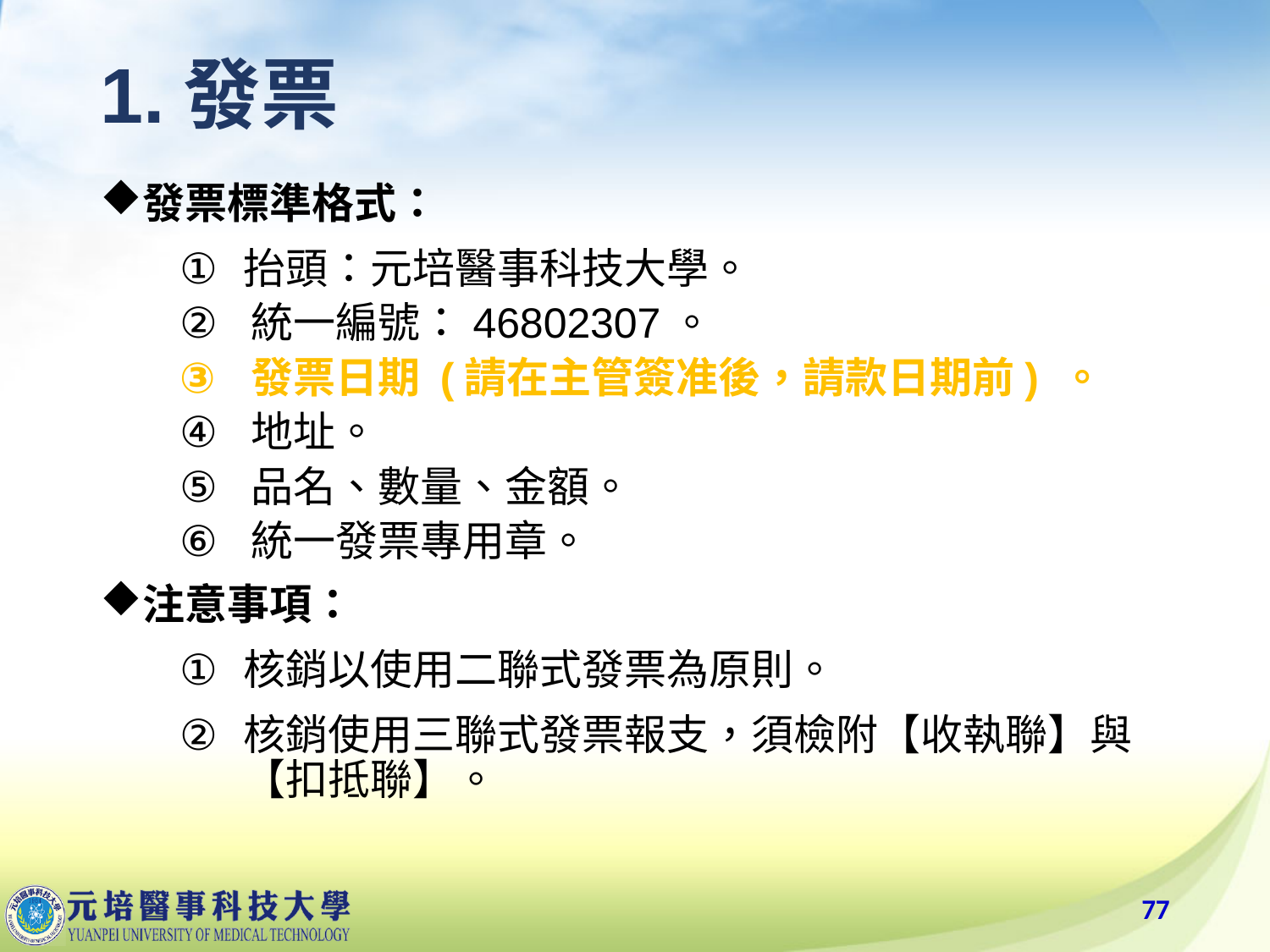

# 1.發票
發票標準格式：
抬頭：元培醫事科技大學。
統一編號：46802307。
發票日期 (請在主管簽准後，請款日期前) 。
地址。
品名、數量、金額。
統一發票專用章。
注意事項：
核銷以使用二聯式發票為原則。
核銷使用三聯式發票報支，須檢附【收執聯】與【扣抵聯】。

77